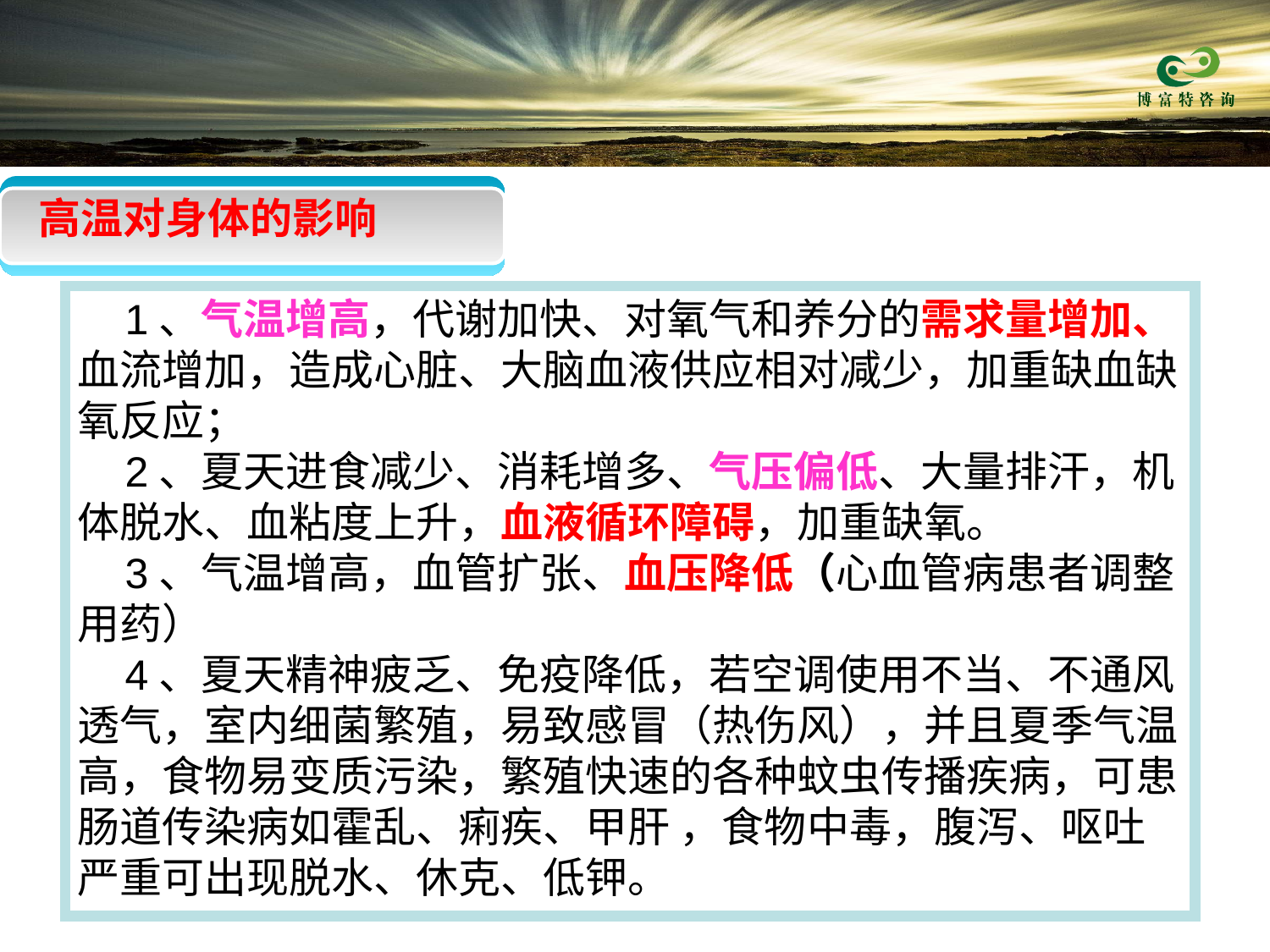

高温对身体的影响
    1、气温增高，代谢加快、对氧气和养分的需求量增加、血流增加，造成心脏、大脑血液供应相对减少，加重缺血缺氧反应；
    2、夏天进食减少、消耗增多、气压偏低、大量排汗，机体脱水、血粘度上升，血液循环障碍，加重缺氧。
    3、气温增高，血管扩张、血压降低（心血管病患者调整用药）
    4、夏天精神疲乏、免疫降低，若空调使用不当、不通风透气，室内细菌繁殖，易致感冒（热伤风），并且夏季气温高，食物易变质污染，繁殖快速的各种蚊虫传播疾病，可患肠道传染病如霍乱、痢疾、甲肝 ，食物中毒，腹泻、呕吐严重可出现脱水、休克、低钾。